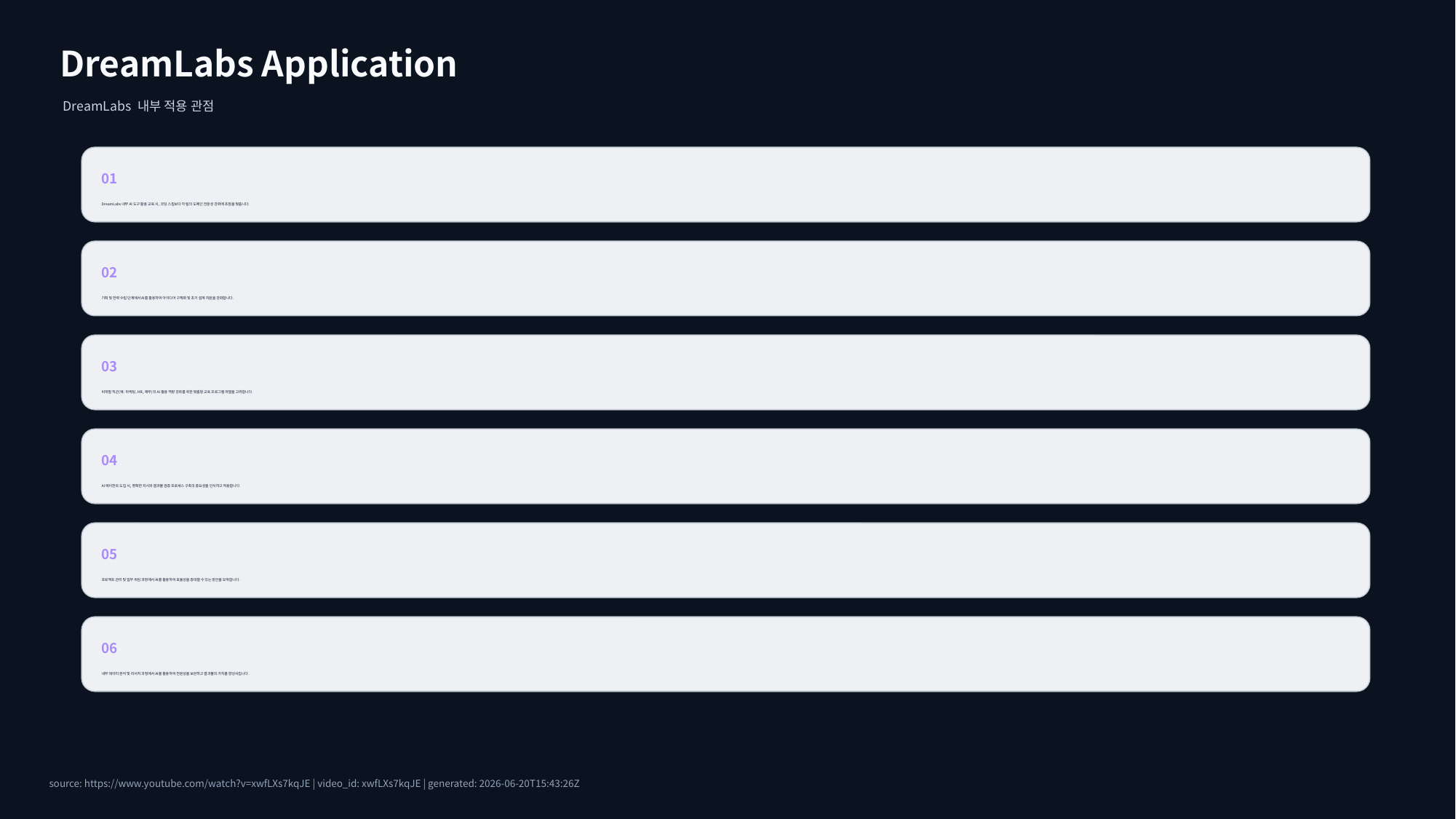

DreamLabs Application
DreamLabs 내부 적용 관점

01
DreamLabs 내부 AI 도구 활용 교육 시, 코딩 스킬보다 각 팀의 도메인 전문성 강화에 초점을 맞춥니다.

02
기획 및 전략 수립 단계에서 AI를 활용하여 아이디어 구체화 및 초기 설계 지원을 강화합니다.

03
비개발 직군(예: 마케팅, HR, 재무)의 AI 활용 역량 강화를 위한 맞춤형 교육 프로그램 개발을 고려합니다.

04
AI 에이전트 도입 시, 명확한 지시와 결과물 검증 프로세스 구축의 중요성을 인식하고 적용합니다.

05
프로젝트 관리 및 업무 위임 과정에서 AI를 활용하여 효율성을 증대할 수 있는 방안을 모색합니다.

06
내부 데이터 분석 및 리서치 과정에서 AI를 활용하여 전문성을 보완하고 결과물의 가치를 향상시킵니다.
source: https://www.youtube.com/watch?v=xwfLXs7kqJE | video_id: xwfLXs7kqJE | generated: 2026-06-20T15:43:26Z